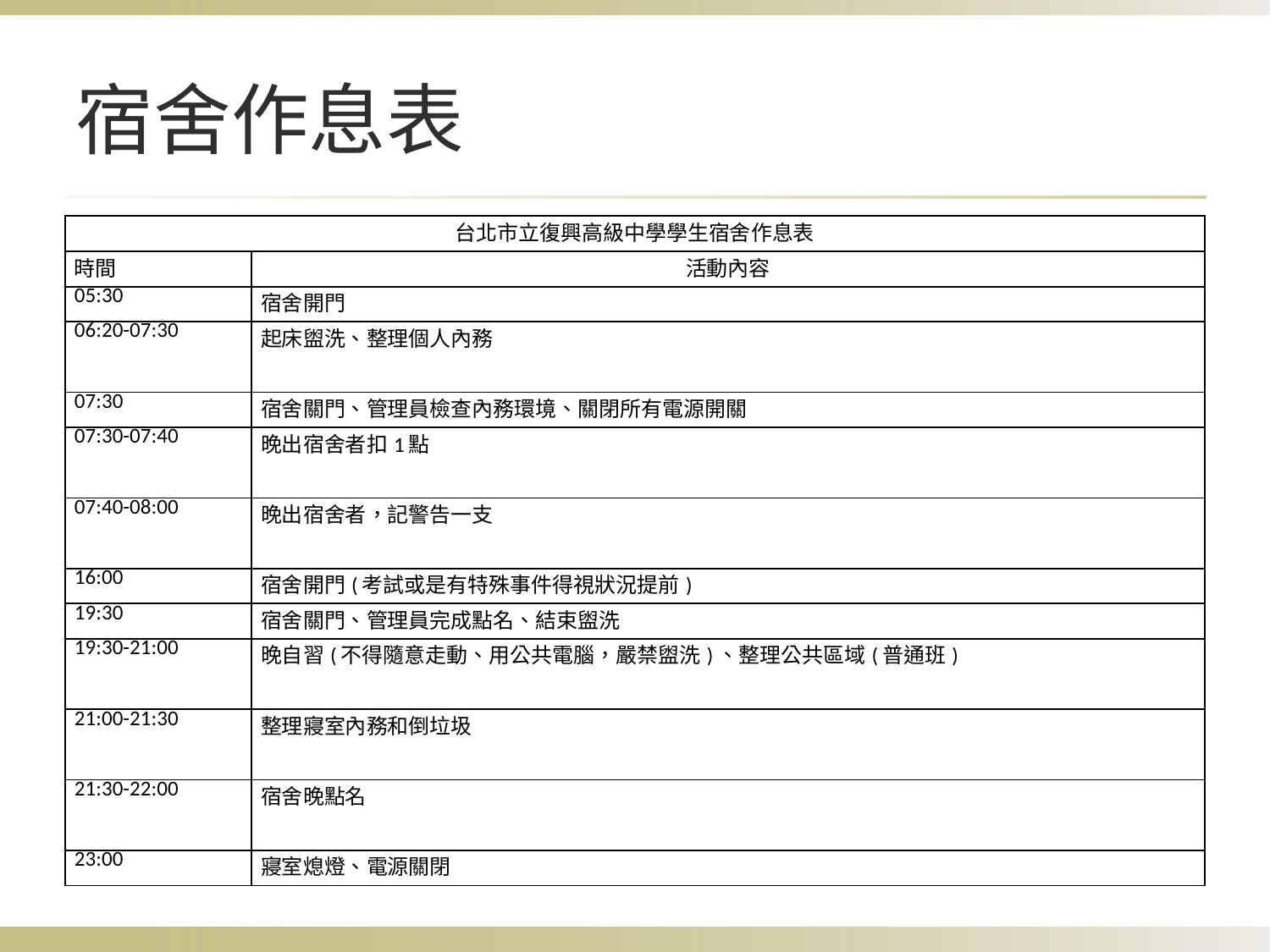

# 宿舍作息表
| 台北市立復興高級中學學生宿舍作息表 |  |
| --- | --- |
| 時間 | 活動內容 |
| 05:30 | 宿舍開門 |
| 06:20-07:30 | 起床盥洗、整理個人內務 |
| 07:30 | 宿舍關門、管理員檢查內務環境、關閉所有電源開關 |
| 07:30-07:40 | 晚出宿舍者扣1點 |
| 07:40-08:00 | 晚出宿舍者，記警告一支 |
| 16:00 | 宿舍開門(考試或是有特殊事件得視狀況提前) |
| 19:30 | 宿舍關門、管理員完成點名、結束盥洗 |
| 19:30-21:00 | 晚自習(不得隨意走動、用公共電腦，嚴禁盥洗)、整理公共區域(普通班) |
| 21:00-21:30 | 整理寢室內務和倒垃圾 |
| 21:30-22:00 | 宿舍晚點名 |
| 23:00 | 寢室熄燈、電源關閉 |